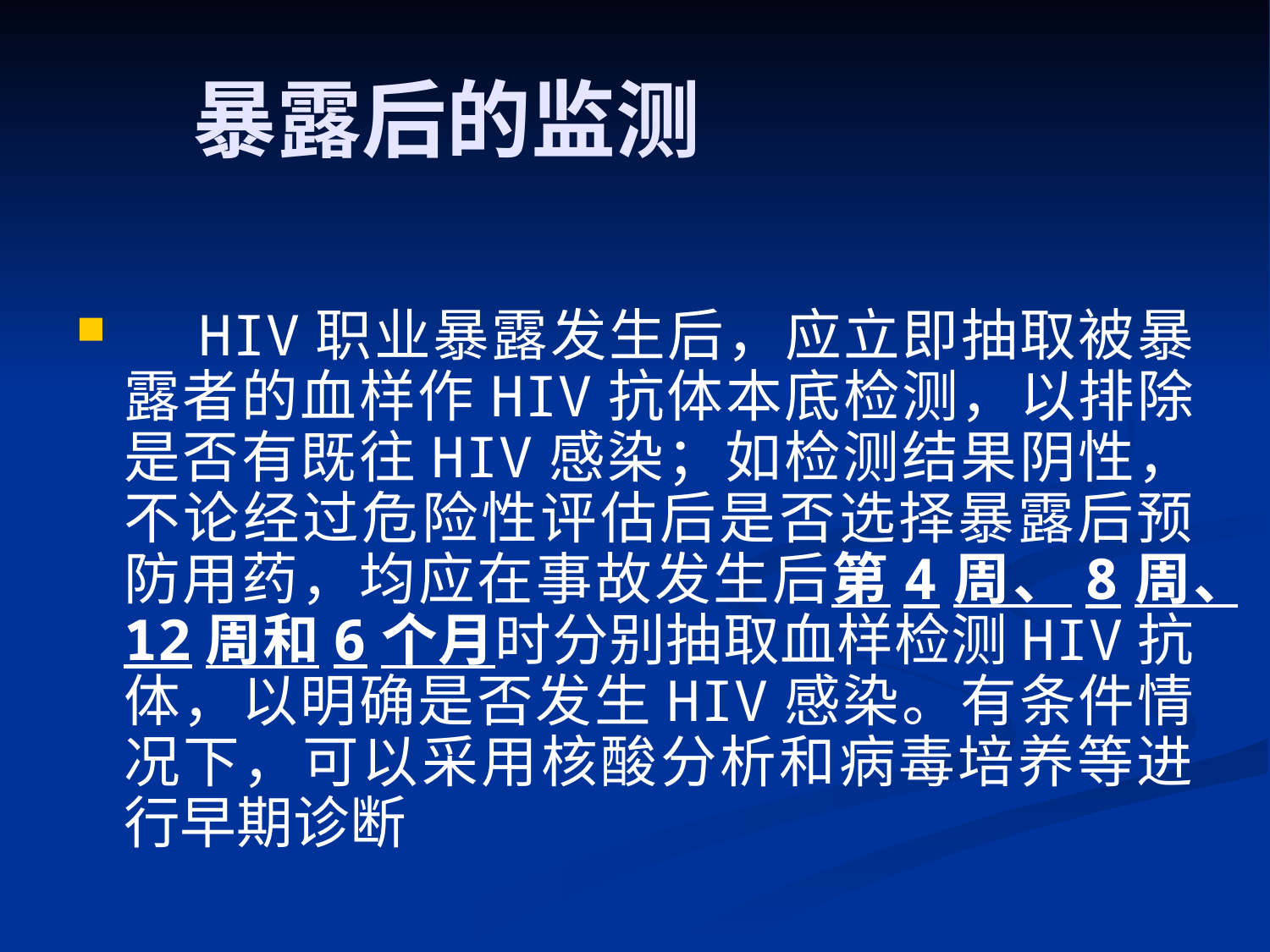

# 暴露后的监测

     HIV职业暴露发生后，应立即抽取被暴露者的血样作HIV抗体本底检测，以排除是否有既往HIV感染；如检测结果阴性，不论经过危险性评估后是否选择暴露后预防用药，均应在事故发生后第4周、8周、12周和6个月时分别抽取血样检测HIV抗体，以明确是否发生HIV感染。有条件情况下，可以采用核酸分析和病毒培养等进行早期诊断